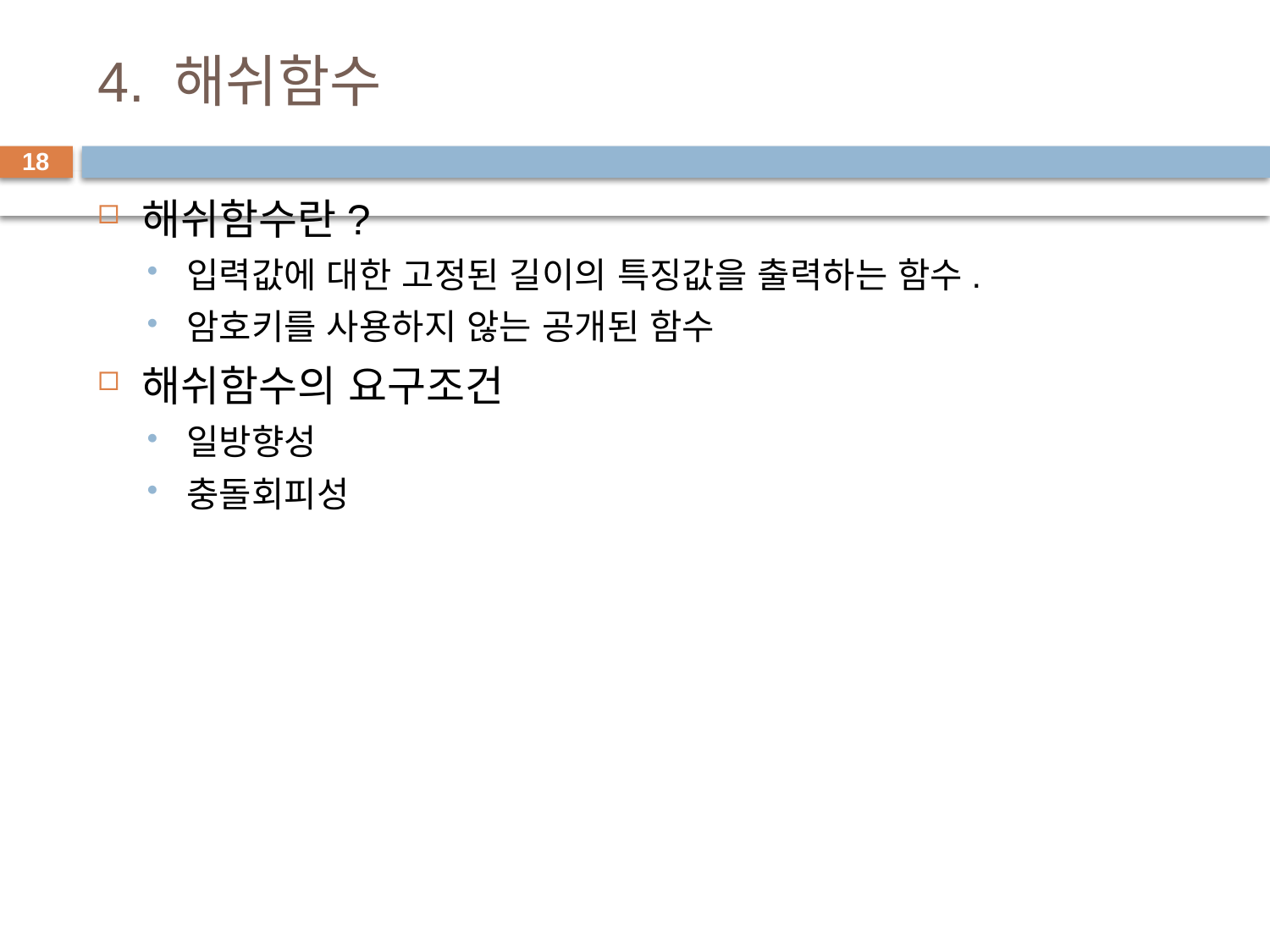

# 4. 해쉬함수
18
해쉬함수란?
입력값에 대한 고정된 길이의 특징값을 출력하는 함수.
암호키를 사용하지 않는 공개된 함수
해쉬함수의 요구조건
일방향성
충돌회피성